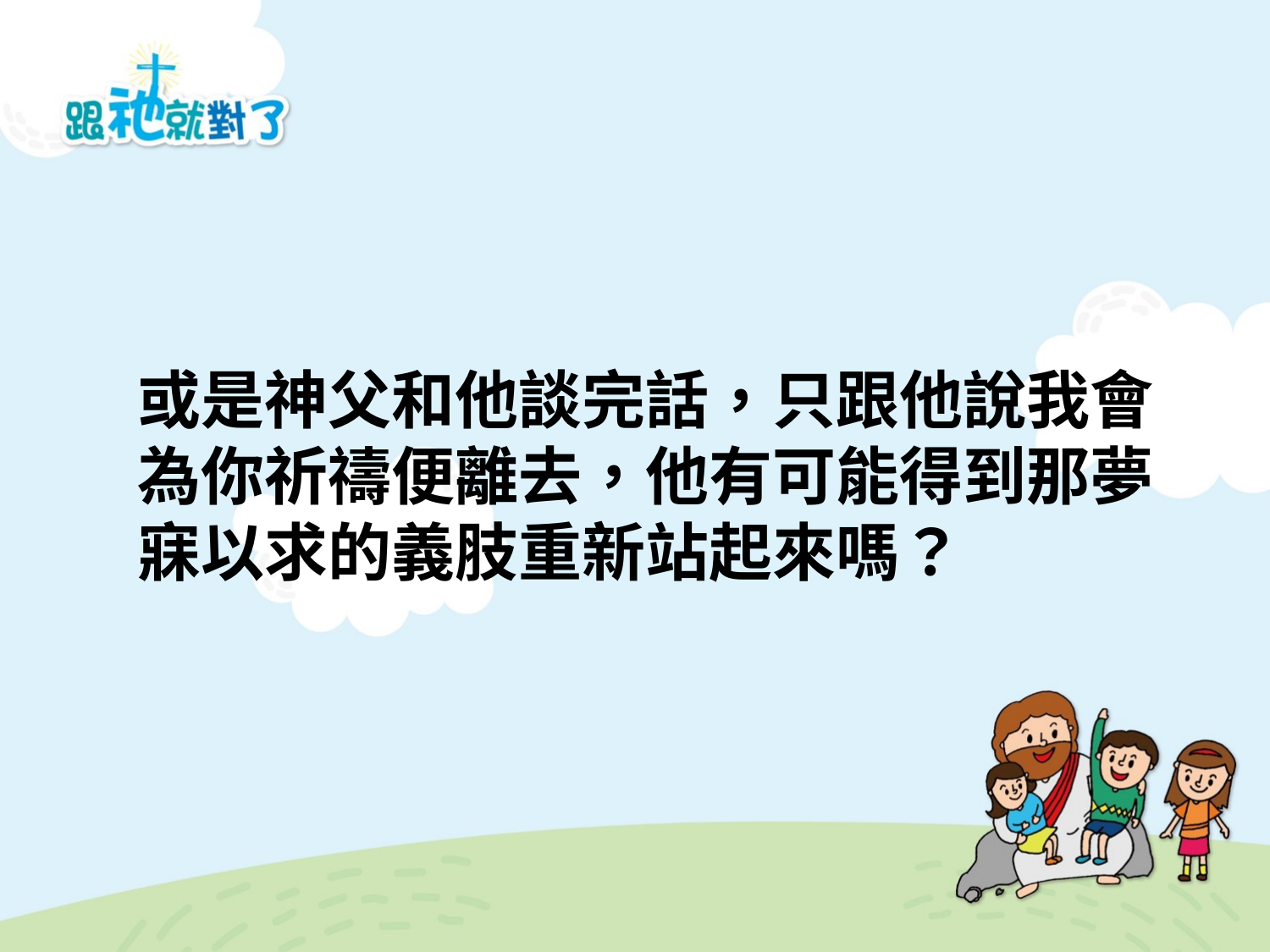

或是神父和他談完話，只跟他說我會為你祈禱便離去，他有可能得到那夢寐以求的義肢重新站起來嗎？